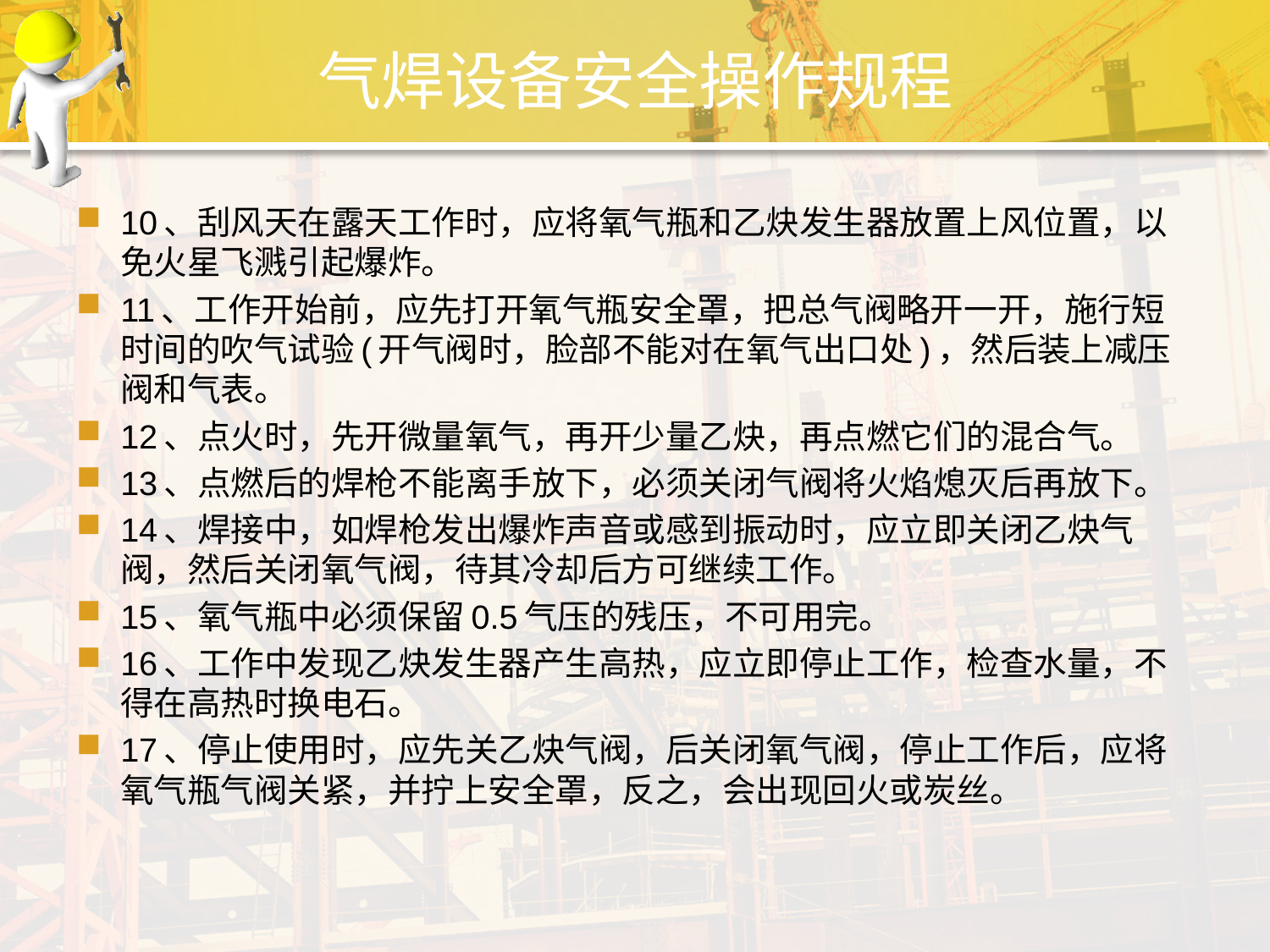

# 气焊设备安全操作规程
10、刮风天在露天工作时，应将氧气瓶和乙炔发生器放置上风位置，以免火星飞溅引起爆炸。
11、工作开始前，应先打开氧气瓶安全罩，把总气阀略开一开，施行短时间的吹气试验(开气阀时，脸部不能对在氧气出口处)，然后装上减压阀和气表。
12、点火时，先开微量氧气，再开少量乙炔，再点燃它们的混合气。
13、点燃后的焊枪不能离手放下，必须关闭气阀将火焰熄灭后再放下。
14、焊接中，如焊枪发出爆炸声音或感到振动时，应立即关闭乙炔气阀，然后关闭氧气阀，待其冷却后方可继续工作。
15、氧气瓶中必须保留0.5气压的残压，不可用完。
16、工作中发现乙炔发生器产生高热，应立即停止工作，检查水量，不得在高热时换电石。
17、停止使用时，应先关乙炔气阀，后关闭氧气阀，停止工作后，应将氧气瓶气阀关紧，并拧上安全罩，反之，会出现回火或炭丝。